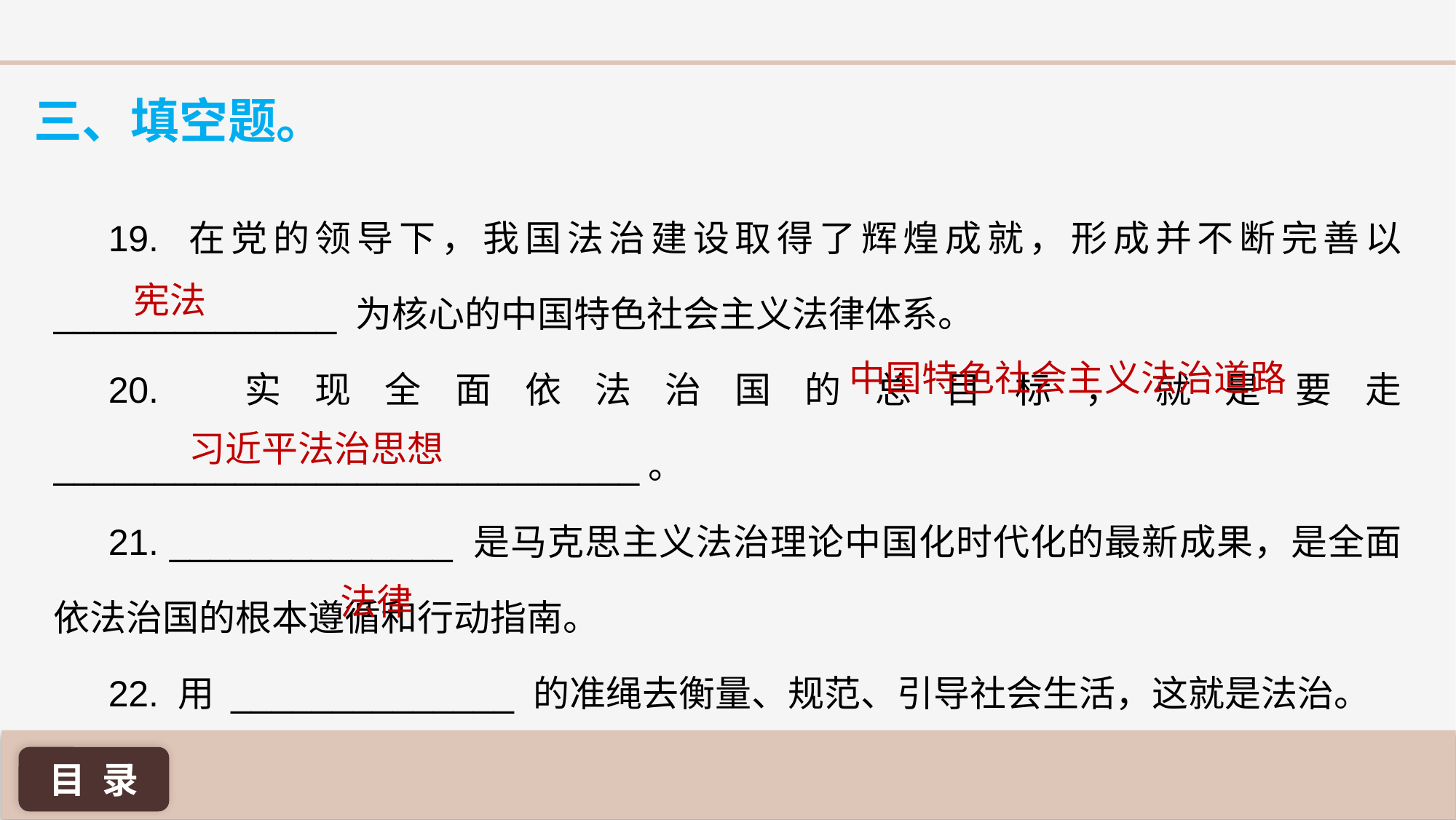

三、填空题。
19. 在党的领导下，我国法治建设取得了辉煌成就，形成并不断完善以 ______________ 为核心的中国特色社会主义法律体系。
20. 实现全面依法治国的总目标，就是要走 _____________________________。
21. ______________ 是马克思主义法治理论中国化时代化的最新成果，是全面依法治国的根本遵循和行动指南。
22. 用 ______________ 的准绳去衡量、规范、引导社会生活，这就是法治。
宪法
中国特色社会主义法治道路
习近平法治思想
法律